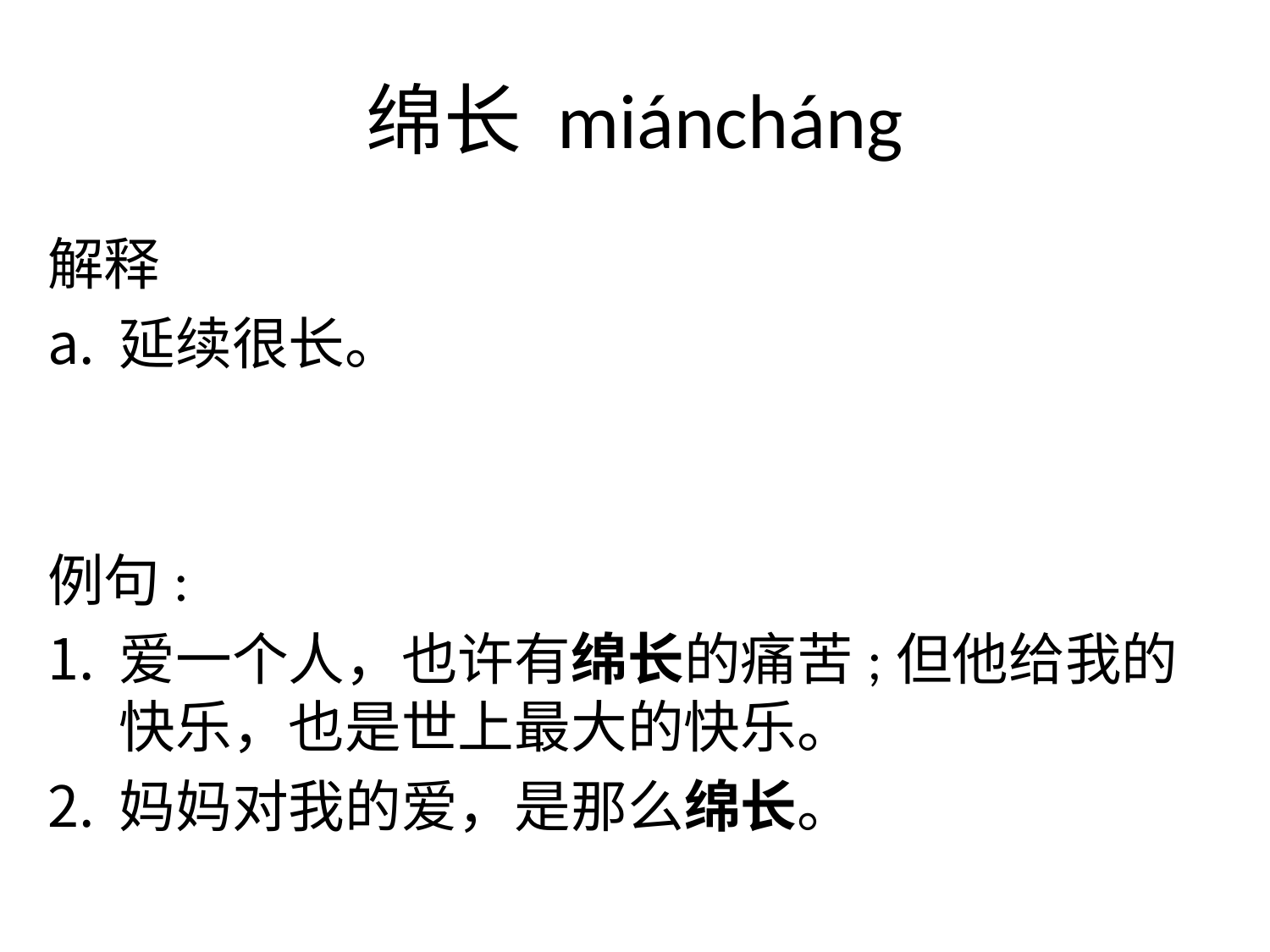

# 绵长 miáncháng
解释
延续很长。

例句:
爱一个人，也许有绵长的痛苦;但他给我的快乐，也是世上最大的快乐。
妈妈对我的爱，是那么绵长。